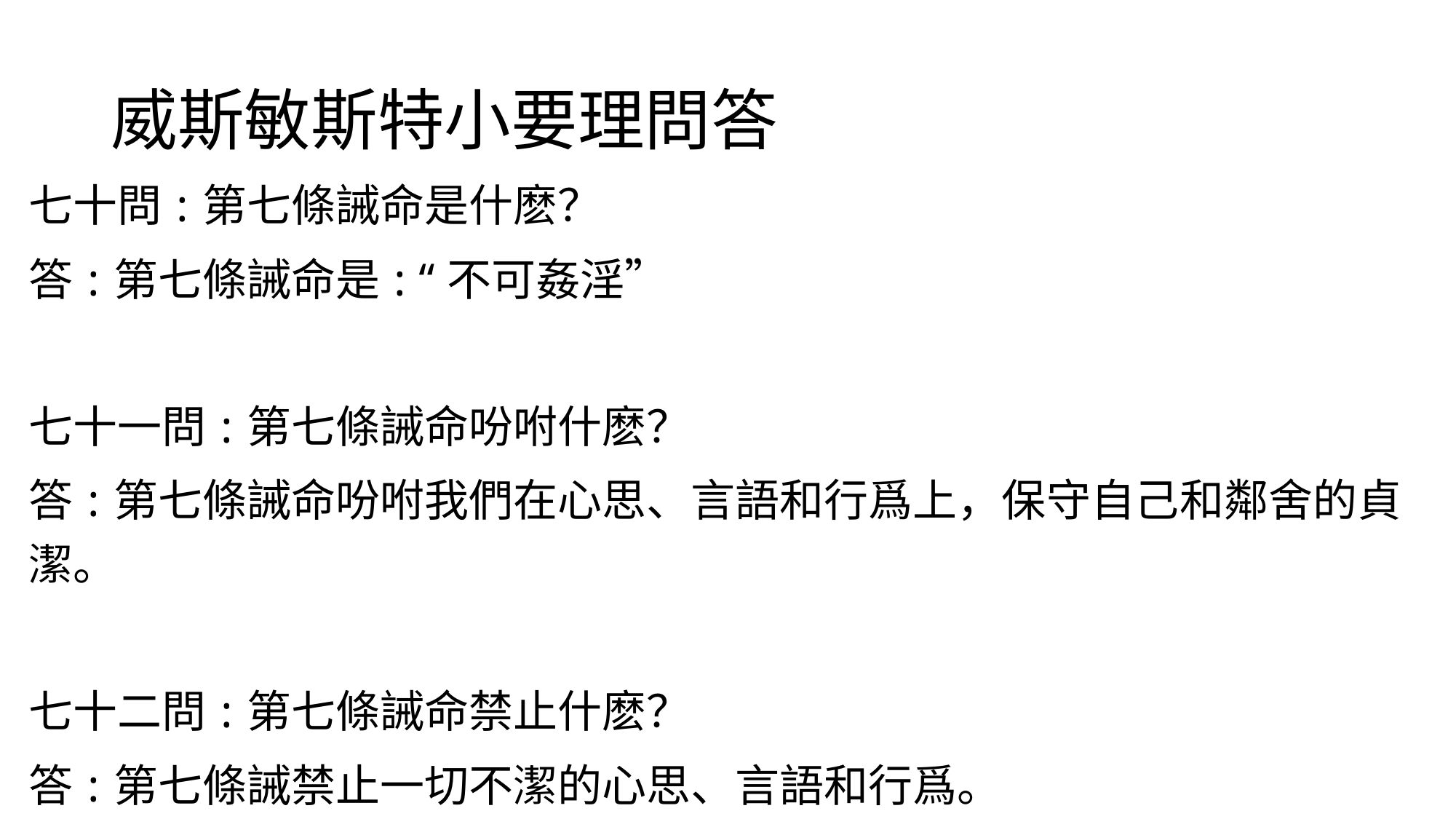

# 威斯敏斯特小要理問答
七十問:第七條誡命是什麽？
答:第七條誡命是:“不可姦淫”

七十一問:第七條誡命吩咐什麽？
答:第七條誡命吩咐我們在心思、言語和行爲上，保守自己和鄰舍的貞潔。

七十二問:第七條誡命禁止什麽？
答:第七條誡禁止一切不潔的心思、言語和行爲。